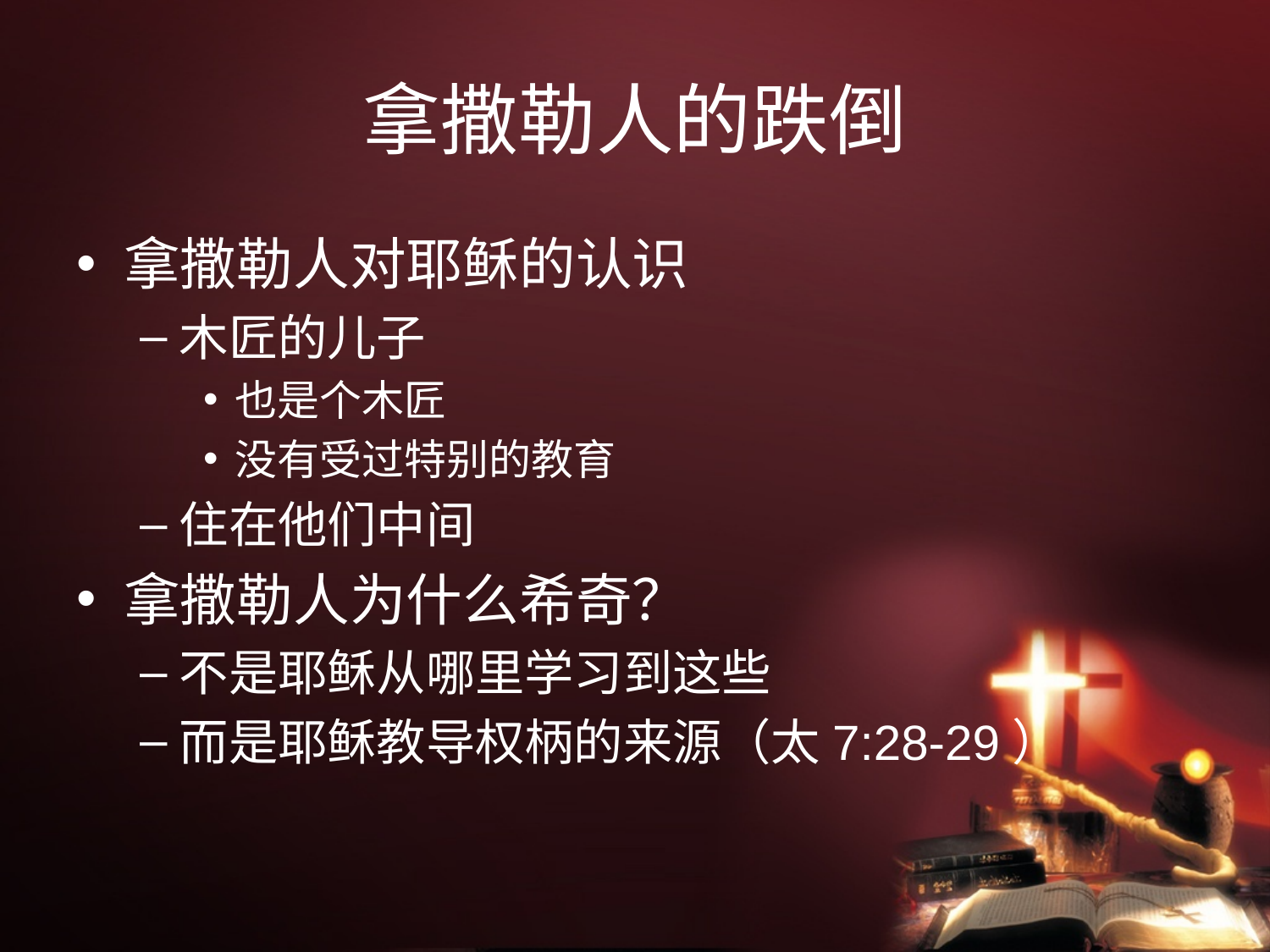

# 拿撒勒人的跌倒
拿撒勒人对耶稣的认识
木匠的儿子
也是个木匠
没有受过特别的教育
住在他们中间
拿撒勒人为什么希奇？
不是耶稣从哪里学习到这些
而是耶稣教导权柄的来源（太7:28-29）